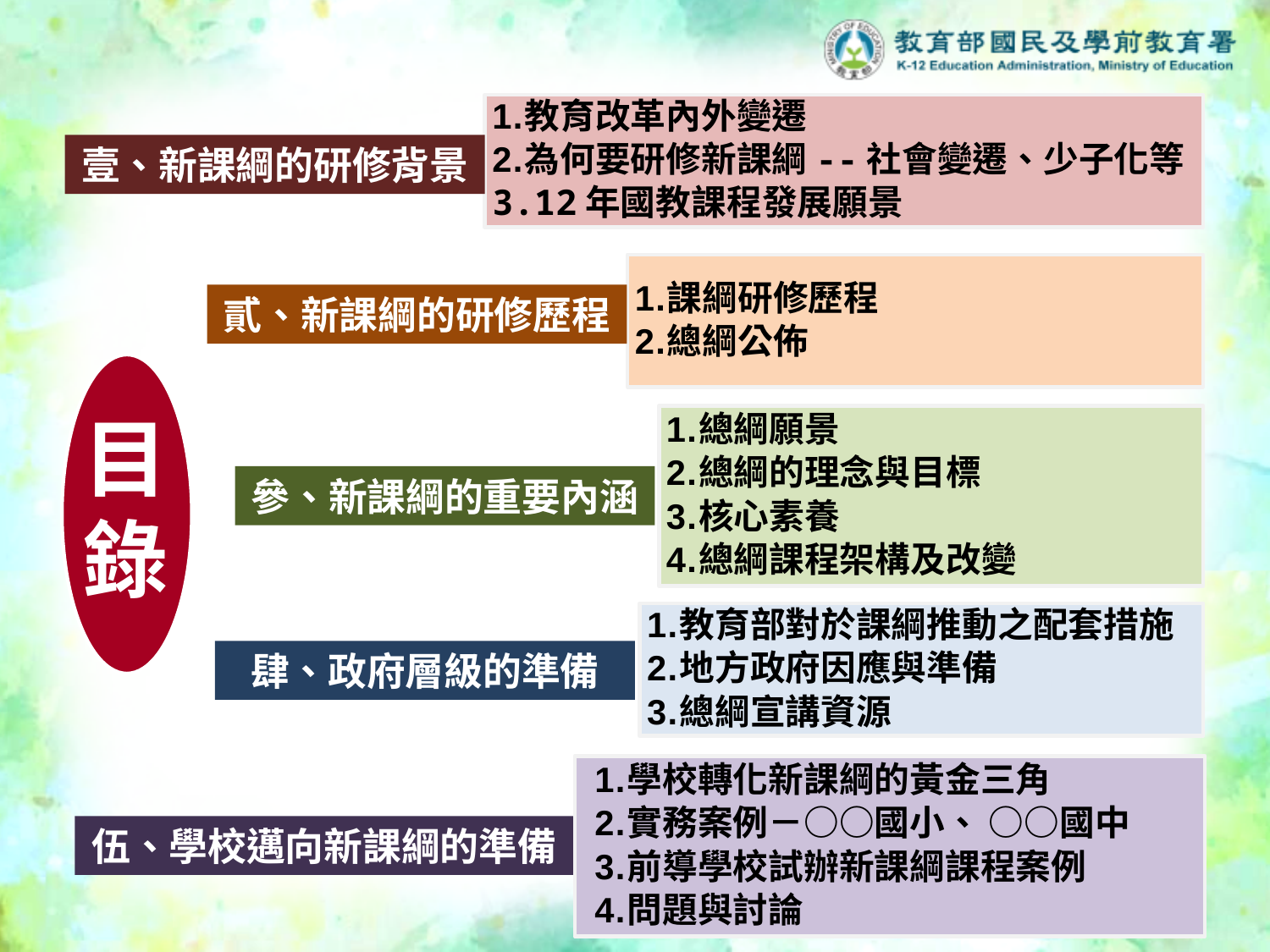

教育改革內外變遷
為何要研修新課綱--社會變遷、少子化等
12年國教課程發展願景
壹、新課綱的研修背景
課綱研修歷程
總綱公佈
貳、新課綱的研修歷程

目
錄
總綱願景
總綱的理念與目標
核心素養
總綱課程架構及改變
參、新課綱的重要內涵
教育部對於課綱推動之配套措施
地方政府因應與準備
總綱宣講資源
肆、政府層級的準備
學校轉化新課綱的黃金三角
實務案例－○○國小、 ○○國中
前導學校試辦新課綱課程案例
問題與討論
伍、學校邁向新課綱的準備